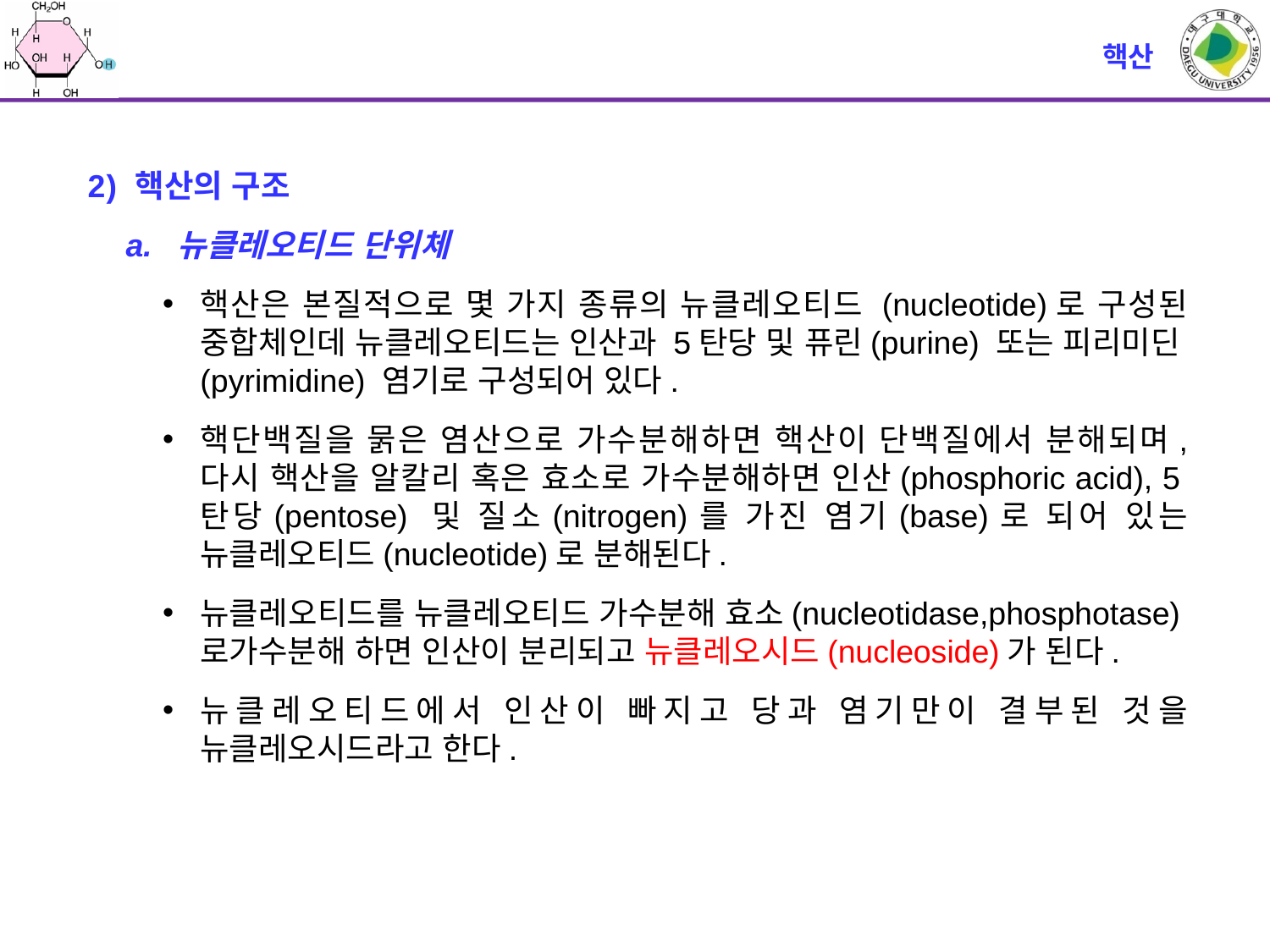

# 핵산
핵산의 구조
a.  뉴클레오티드 단위체
핵산은 본질적으로 몇 가지 종류의 뉴클레오티드 (nucleotide)로 구성된 중합체인데 뉴클레오티드는 인산과 5탄당 및 퓨린(purine) 또는 피리미딘(pyrimidine) 염기로 구성되어 있다.
핵단백질을 묽은 염산으로 가수분해하면 핵산이 단백질에서 분해되며, 다시 핵산을 알칼리 혹은 효소로 가수분해하면 인산(phosphoric acid), 5탄당(pentose) 및 질소(nitrogen)를 가진 염기(base)로 되어 있는 뉴클레오티드(nucleotide)로 분해된다.
뉴클레오티드를 뉴클레오티드 가수분해 효소(nucleotidase,phosphotase)로가수분해 하면 인산이 분리되고 뉴클레오시드(nucleoside)가 된다.
뉴클레오티드에서 인산이 빠지고 당과 염기만이 결부된 것을 뉴클레오시드라고 한다.